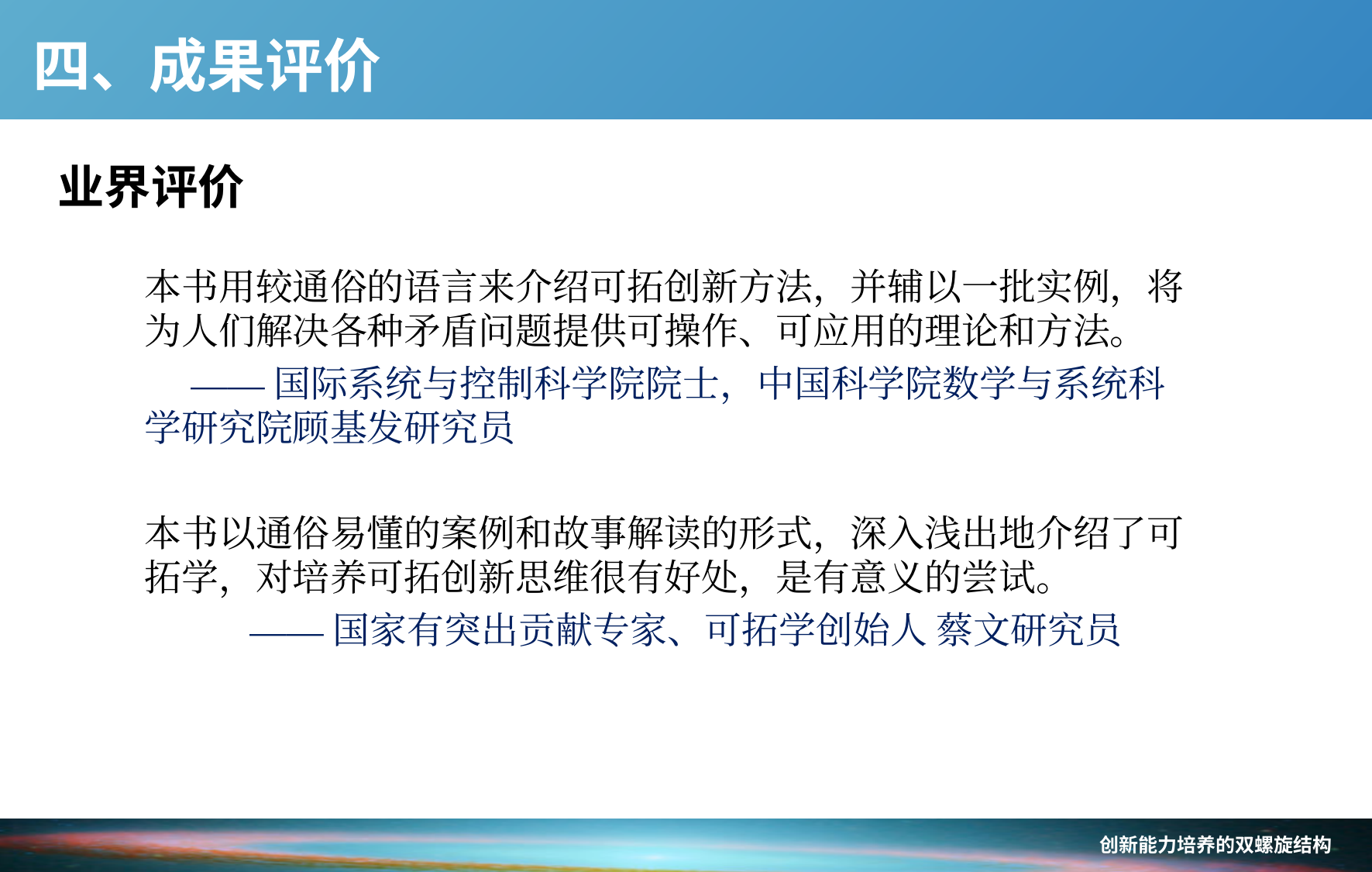

四、成果评价

# 专家对教材的评价-1
业界评价
本书用较通俗的语言来介绍可拓创新方法，并辅以一批实例，将为人们解决各种矛盾问题提供可操作、可应用的理论和方法。
     ——国际系统与控制科学院院士，中国科学院数学与系统科学研究院顾基发研究员

本书以通俗易懂的案例和故事解读的形式，深入浅出地介绍了可拓学，对培养可拓创新思维很有好处，是有意义的尝试。
         ——国家有突出贡献专家、可拓学创始人 蔡文研究员

创新能力培养的双螺旋结构